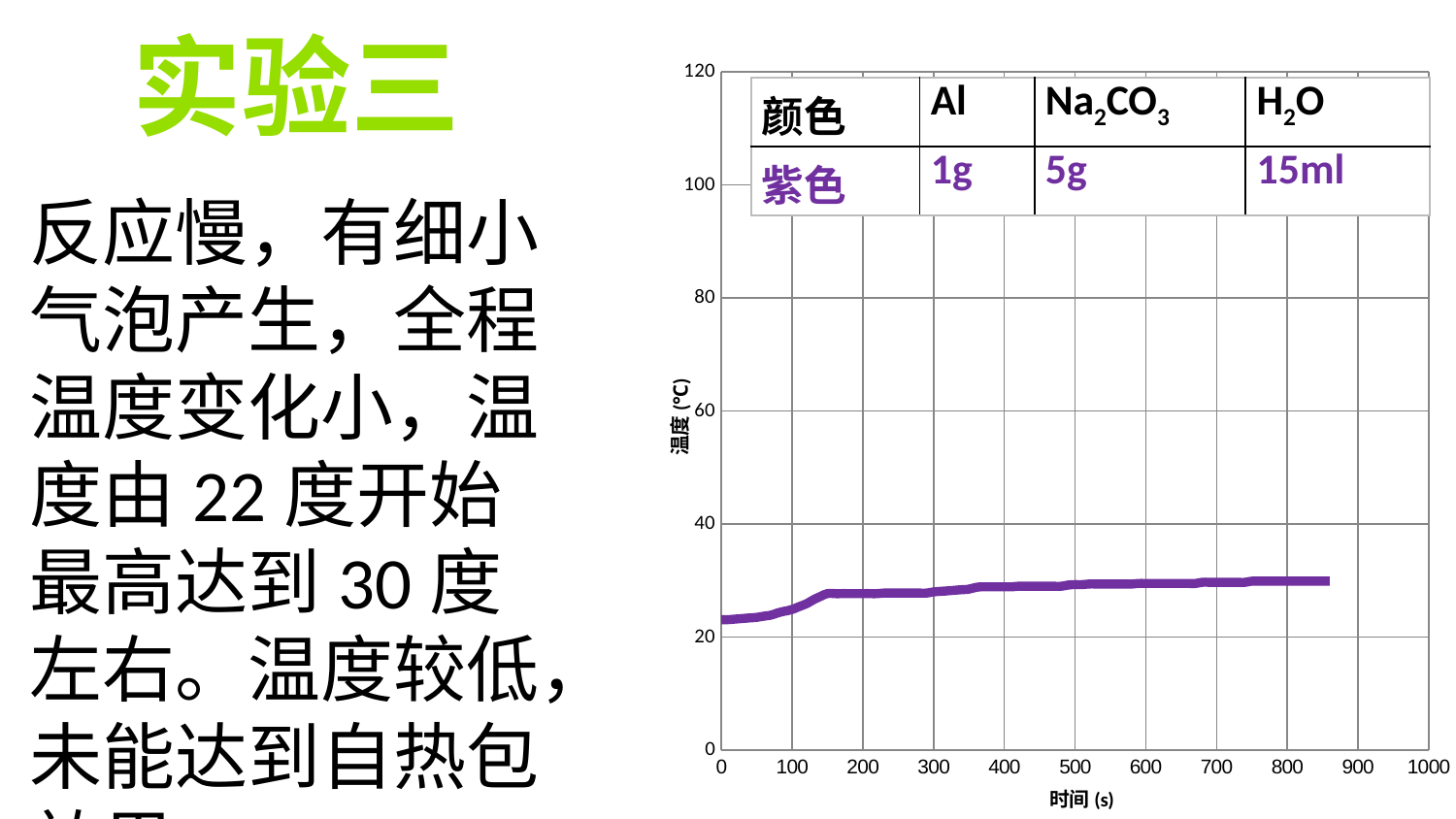

实验三

### Chart

| Category | 温度(℃) |
|---|---|
| 颜色 | Al | Na2CO3 | H2O |
| --- | --- | --- | --- |
| 紫色 | 1g | 5g | 15ml |
反应慢，有细小气泡产生，全程温度变化小，温度由22度开始最高达到30度左右。温度较低，未能达到自热包效果。